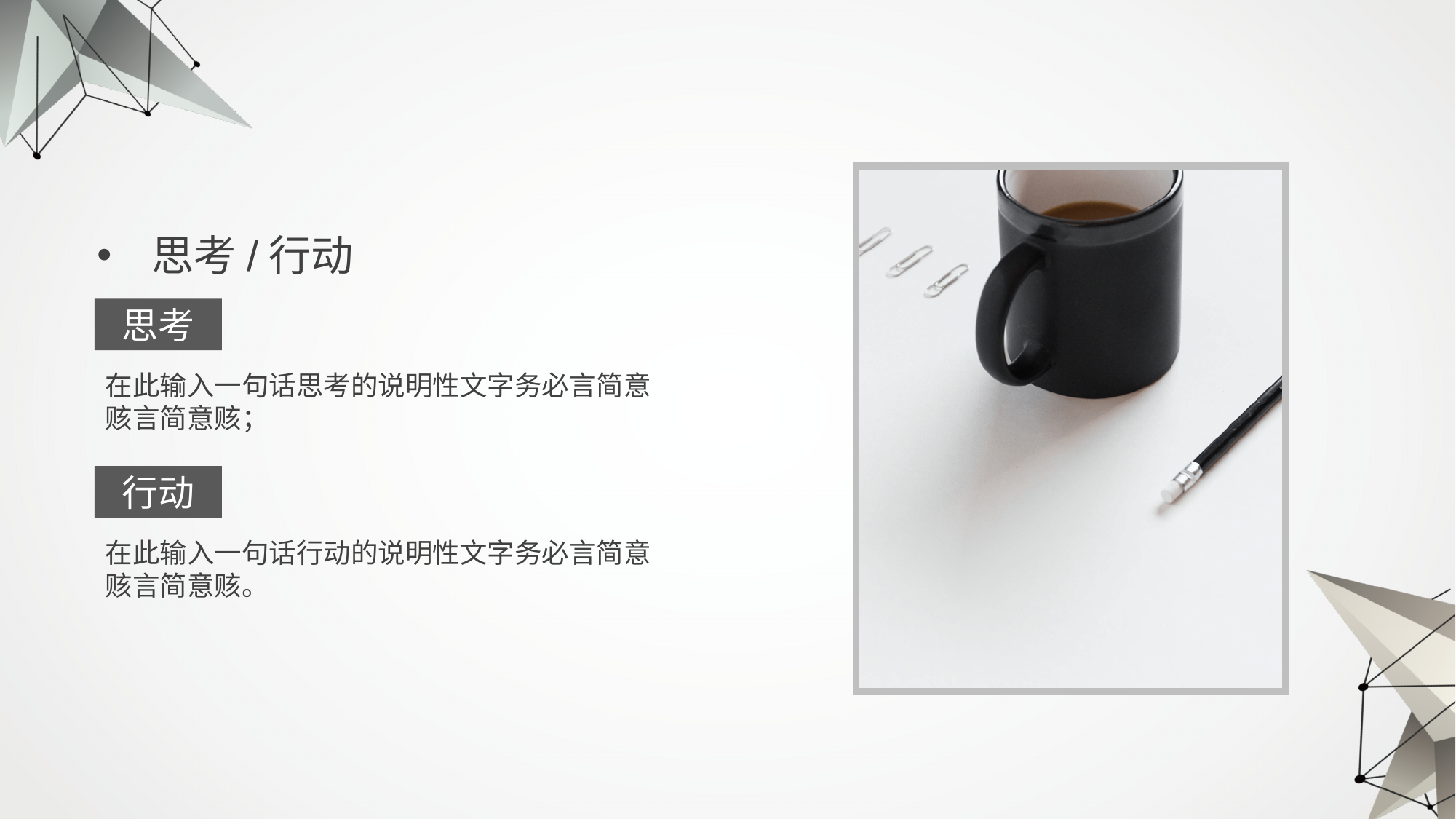

思考/行动
思考
在此输入一句话思考的说明性文字务必言简意赅言简意赅；
行动
在此输入一句话行动的说明性文字务必言简意赅言简意赅。